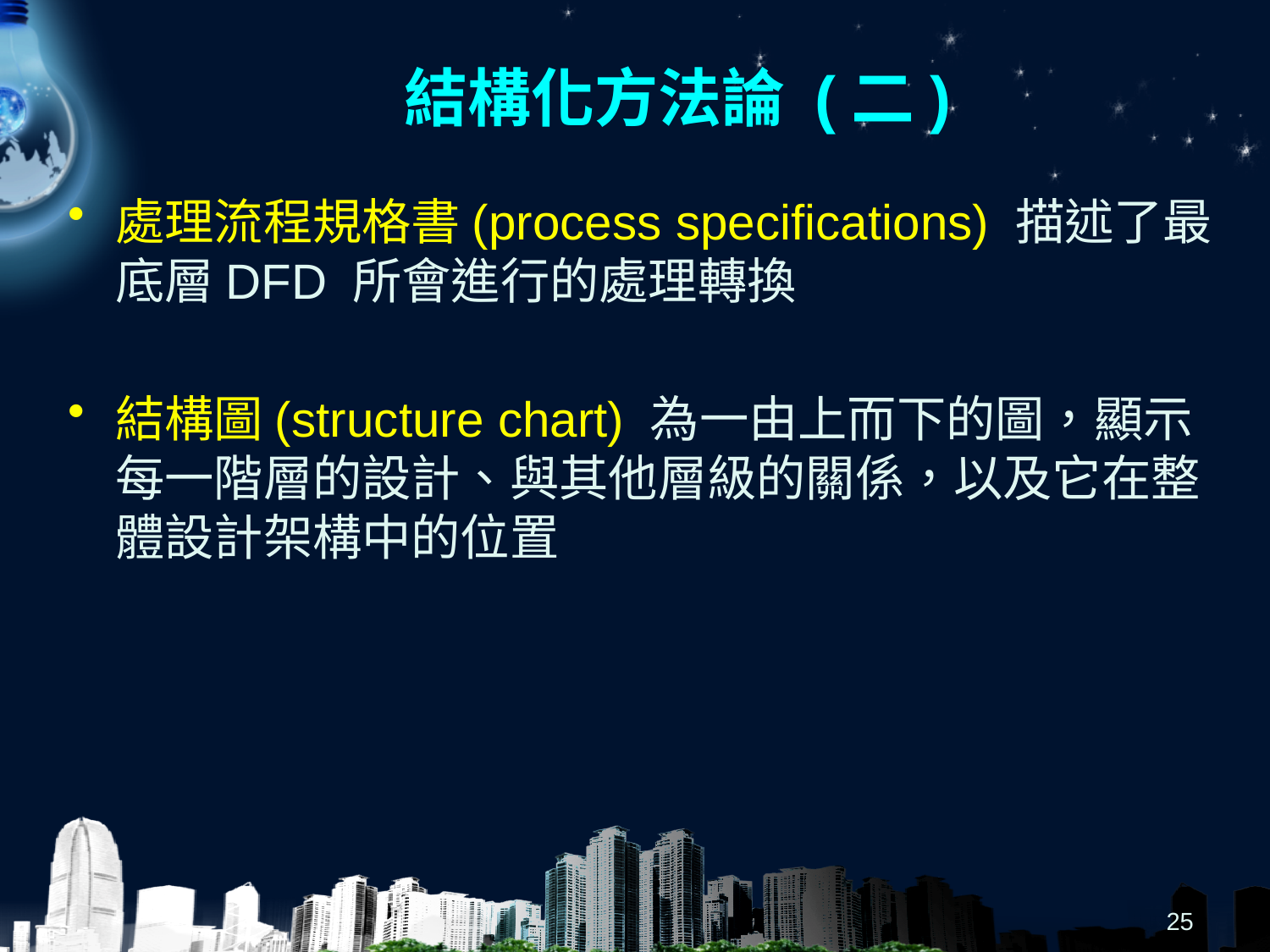

# 結構化方法論 (二)
處理流程規格書(process specifications) 描述了最底層DFD 所會進行的處理轉換

結構圖(structure chart) 為一由上而下的圖，顯示每一階層的設計、與其他層級的關係，以及它在整體設計架構中的位置
25